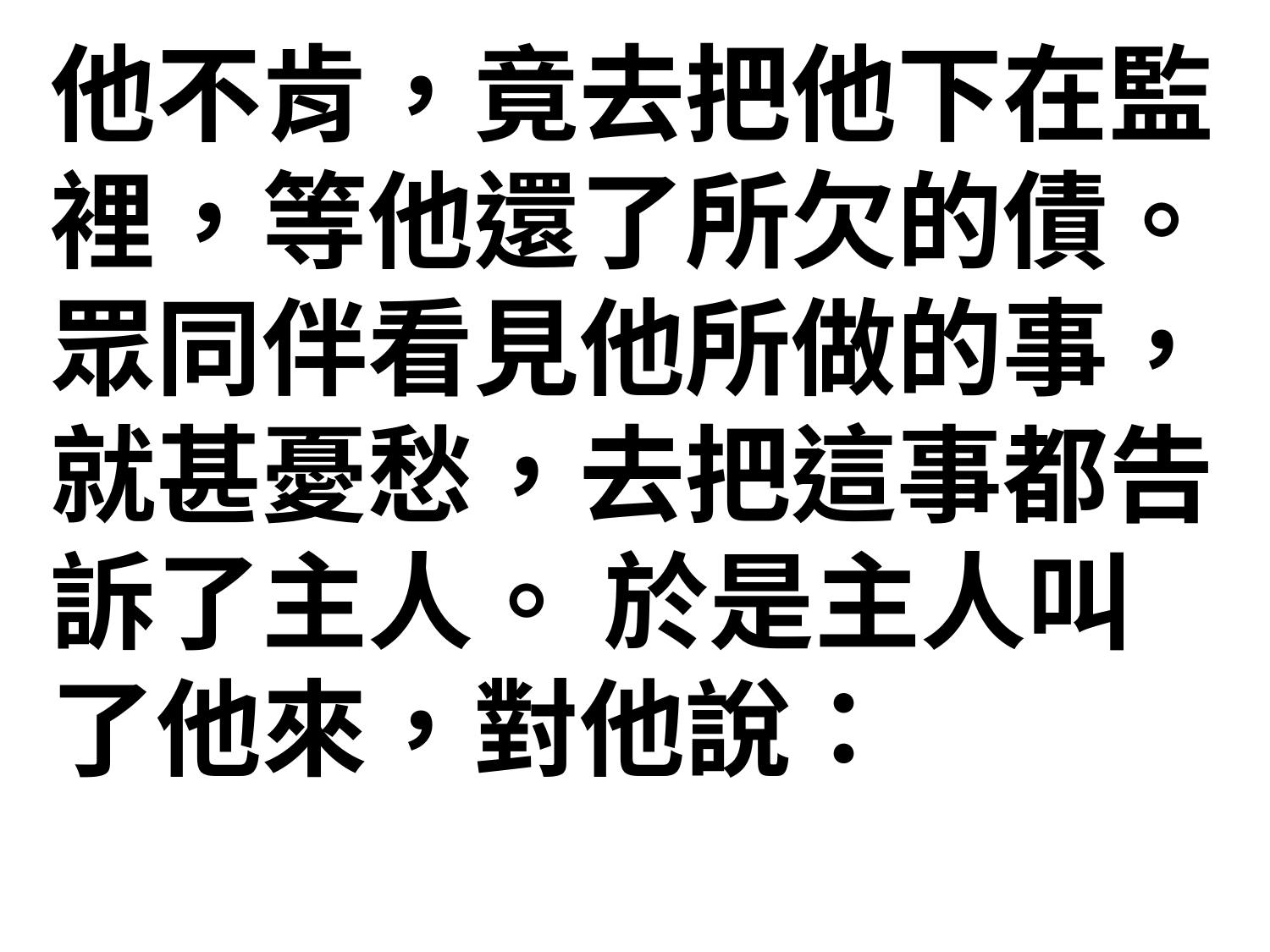

他不肯，竟去把他下在監裡，等他還了所欠的債。 眾同伴看見他所做的事，就甚憂愁，去把這事都告訴了主人。 於是主人叫了他來，對他說：